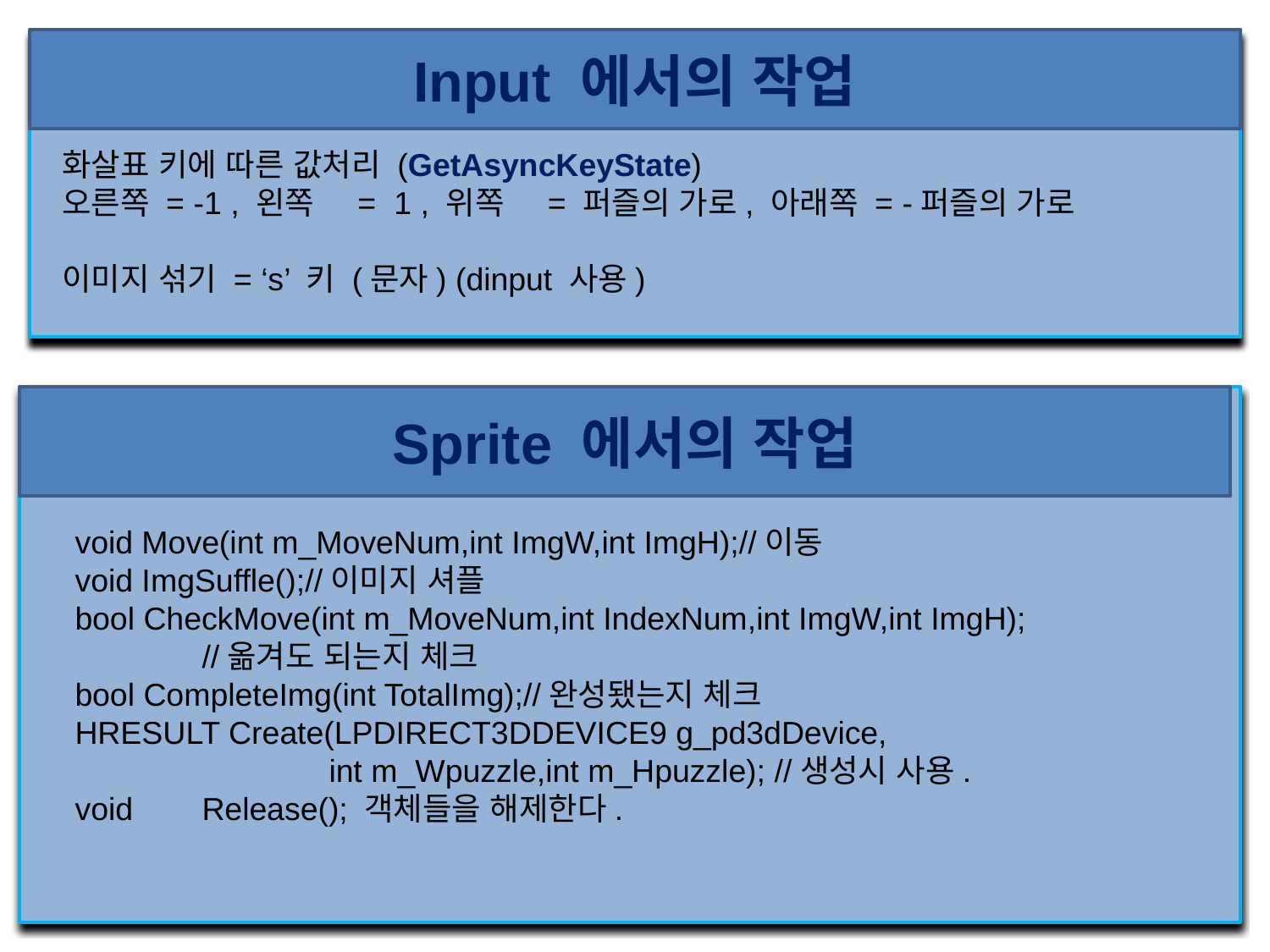

Input 에서의 작업
화살표 키에 따른 값처리 (GetAsyncKeyState)
오른쪽 = -1 , 왼쪽    =  1 , 위쪽    = 퍼즐의 가로, 아래쪽 = -퍼즐의 가로

이미지 섞기 = ‘s’ 키 (문자) (dinput 사용)

Sprite 에서의 작업
void Move(int m_MoveNum,int ImgW,int ImgH);//이동
void ImgSuffle();//이미지 셔플
bool CheckMove(int m_MoveNum,int IndexNum,int ImgW,int ImgH);
	//옮겨도 되는지 체크
bool CompleteImg(int TotalImg);//완성됐는지 체크
HRESULT Create(LPDIRECT3DDEVICE9 g_pd3dDevice,
		int m_Wpuzzle,int m_Hpuzzle); //생성시 사용.
void	Release(); 객체들을 해제한다.